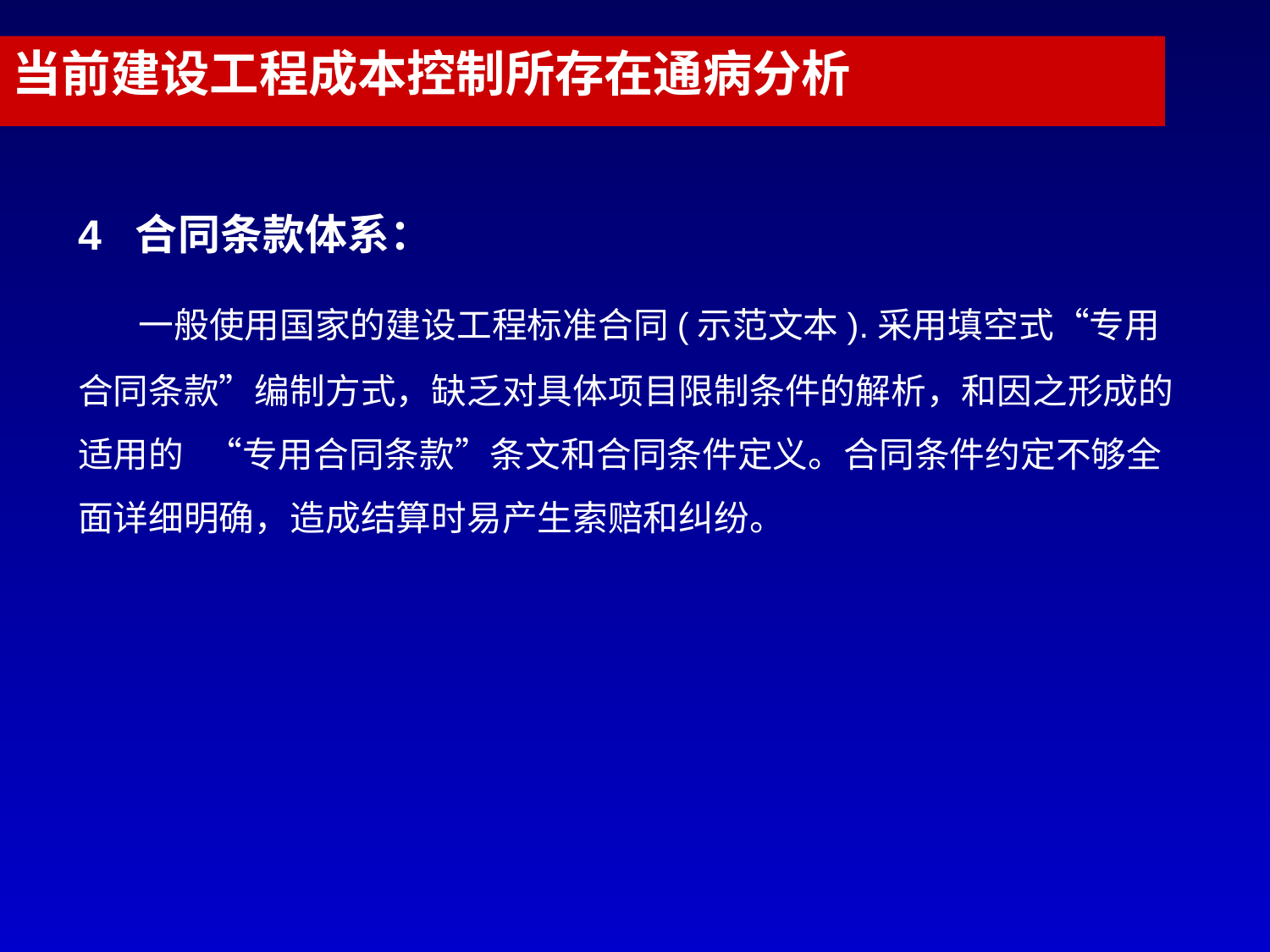

当前建设工程成本控制所存在通病分析
4  合同条款体系：
     一般使用国家的建设工程标准合同(示范文本).采用填空式“专用合同条款”编制方式，缺乏对具体项目限制条件的解析，和因之形成的适用的   “专用合同条款”条文和合同条件定义。合同条件约定不够全面详细明确，造成结算时易产生索赔和纠纷。
9